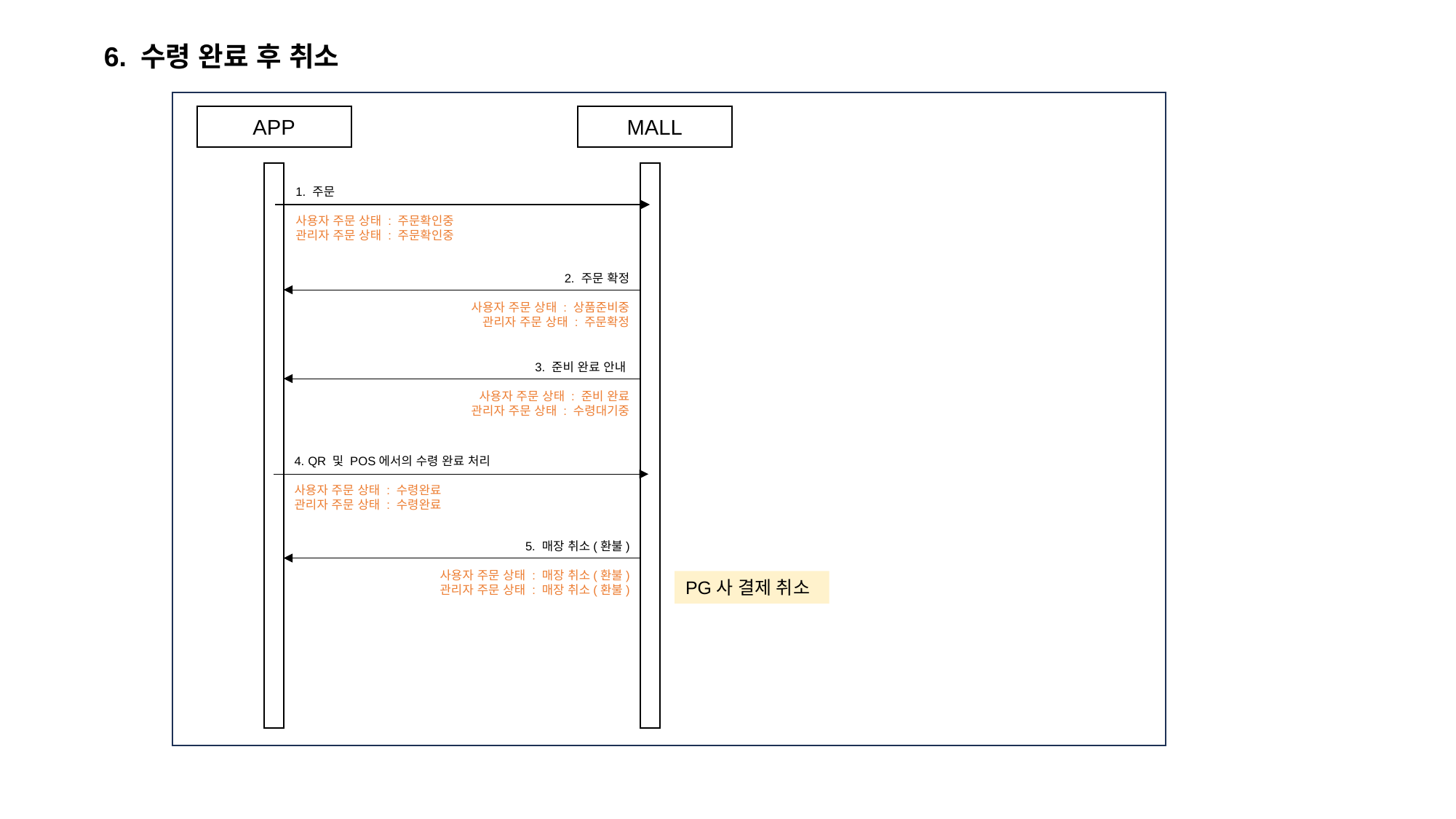

6. 수령 완료 후 취소

APP
MALL

1. 주문

사용자 주문 상태 : 주문확인중
관리자 주문 상태 : 주문확인중
2. 주문 확정

사용자 주문 상태 : 상품준비중
관리자 주문 상태 : 주문확정
3. 준비 완료 안내

사용자 주문 상태 : 준비 완료
관리자 주문 상태 : 수령대기중
4. QR 및 POS에서의 수령 완료 처리

사용자 주문 상태 : 수령완료
관리자 주문 상태 : 수령완료
5. 매장 취소(환불)

사용자 주문 상태 : 매장 취소(환불)
관리자 주문 상태 : 매장 취소(환불)
PG사 결제 취소